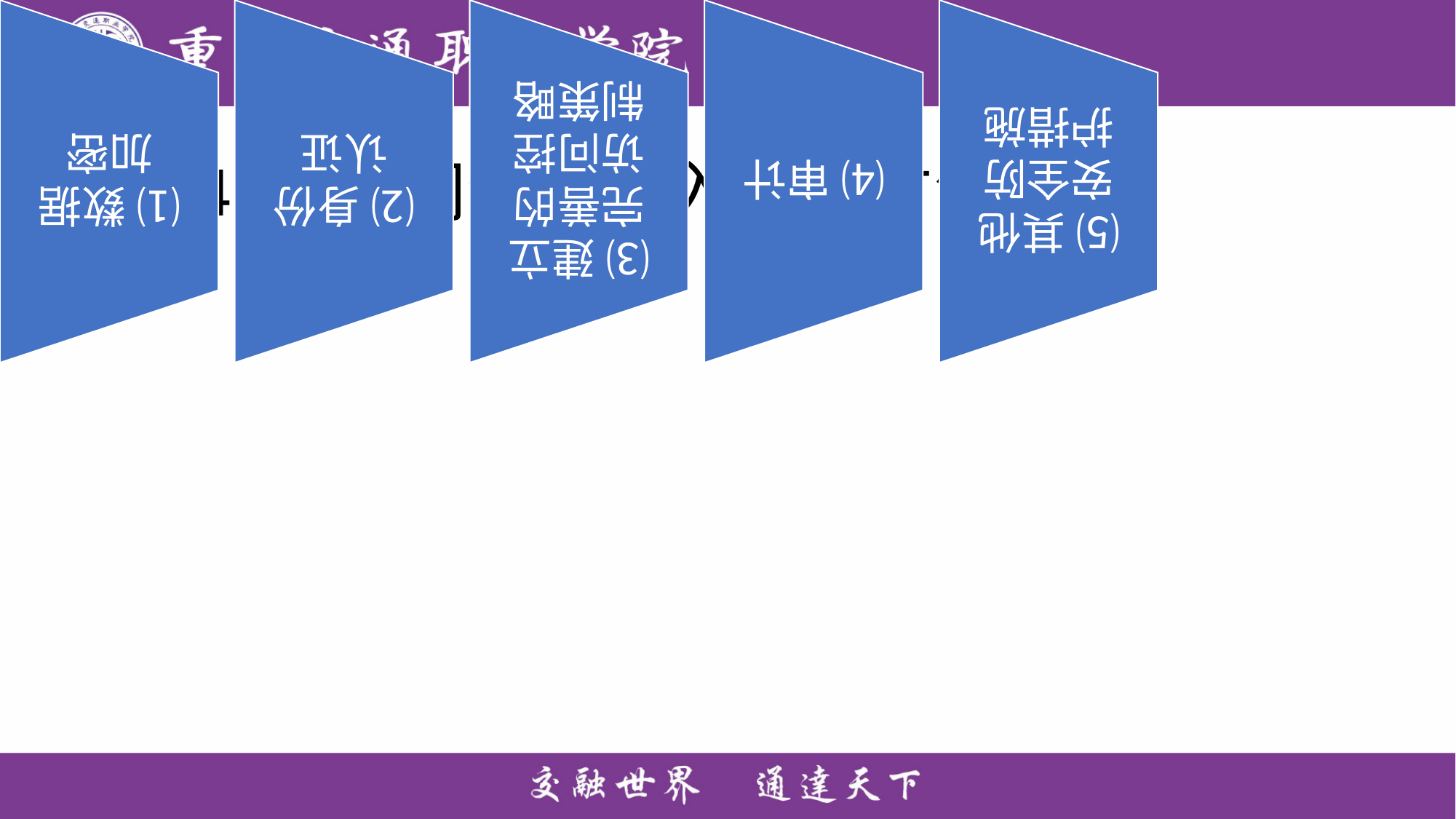

# 3.3.4 防范网络非法入侵的方法
⑴数据加密
⑵身份认证
⑶建立完善的访问控制策略
⑷审计
⑸其他安全防护措施